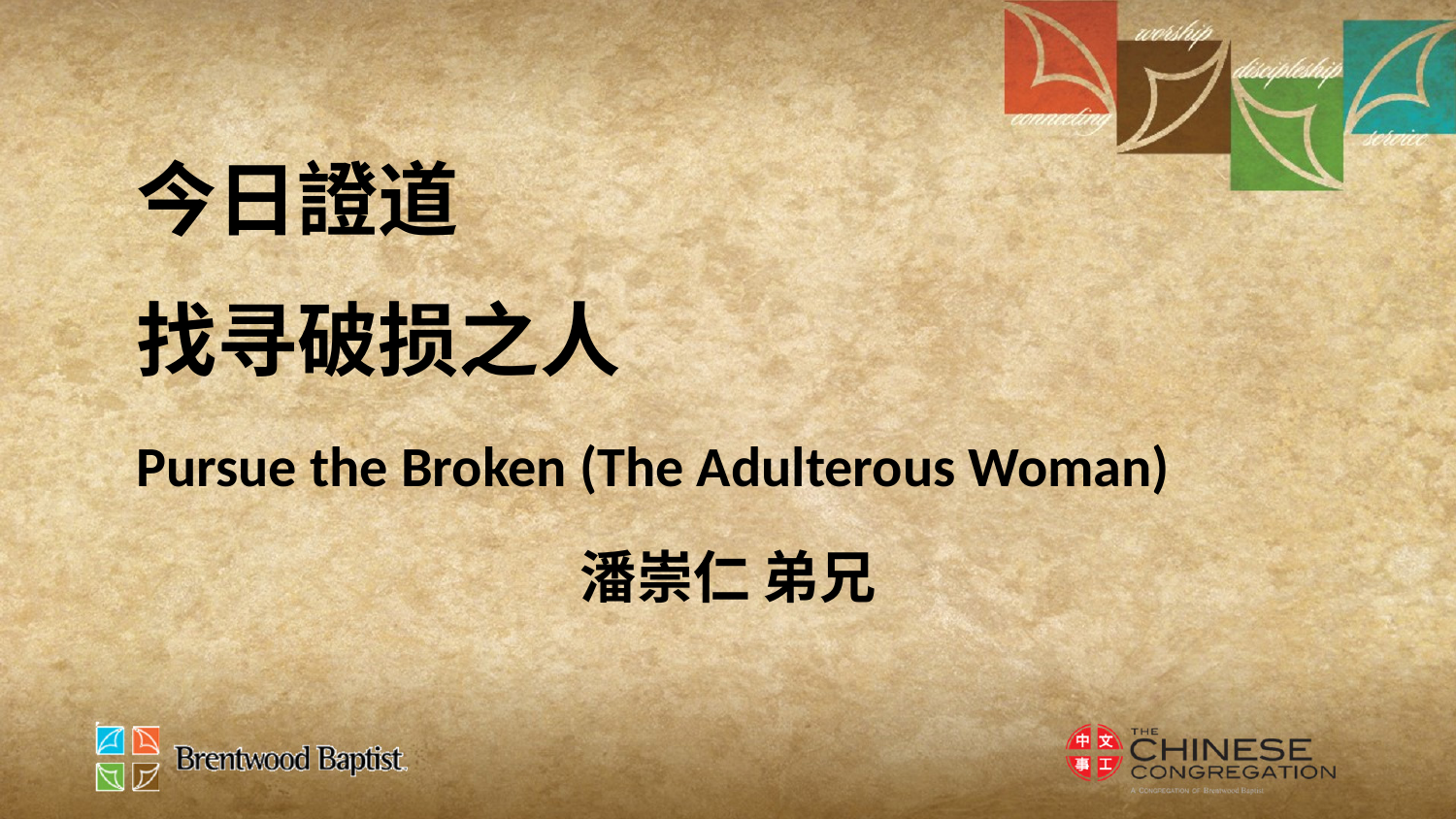

今日證道

找寻破损之人

Pursue the Broken (The Adulterous Woman)

潘崇仁 弟兄